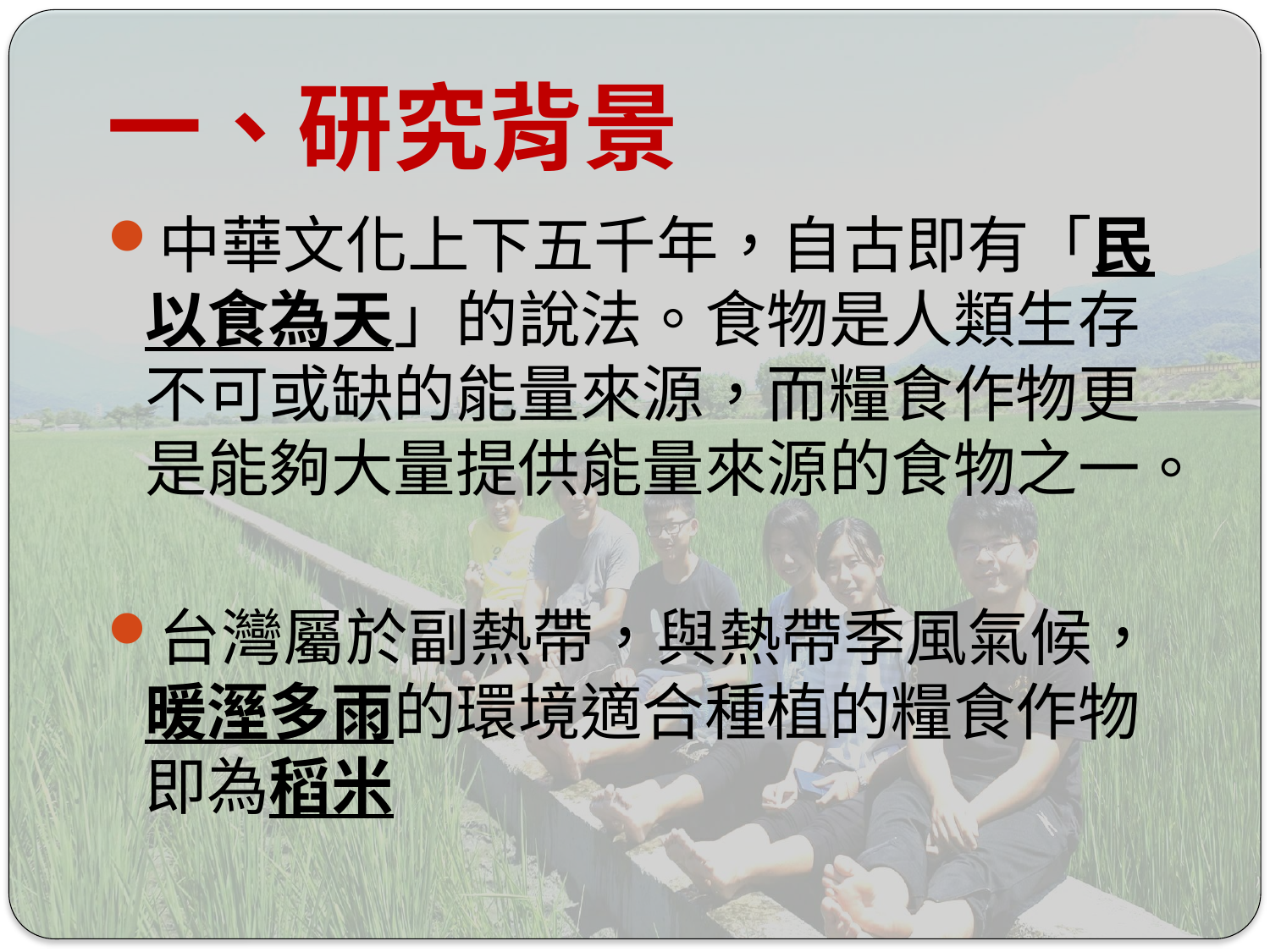

# 一、研究背景
中華文化上下五千年，自古即有「民以食為天」的說法。食物是人類生存不可或缺的能量來源，而糧食作物更是能夠大量提供能量來源的食物之一。

台灣屬於副熱帶，與熱帶季風氣候，暖溼多雨的環境適合種植的糧食作物即為稻米